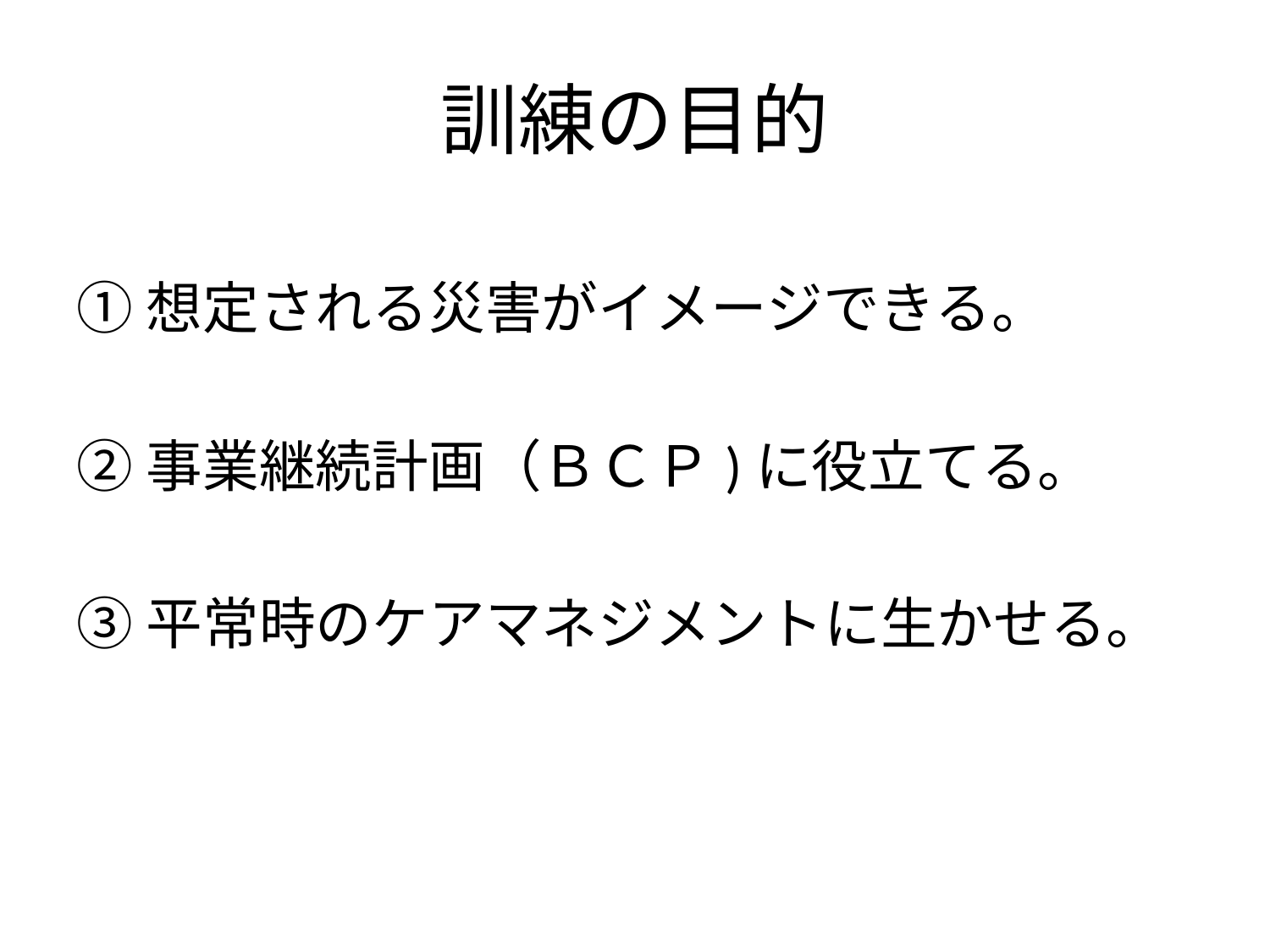

# 訓練の目的
①想定される災害がイメージできる。

②事業継続計画（ＢＣＰ)に役立てる。

③平常時のケアマネジメントに生かせる。